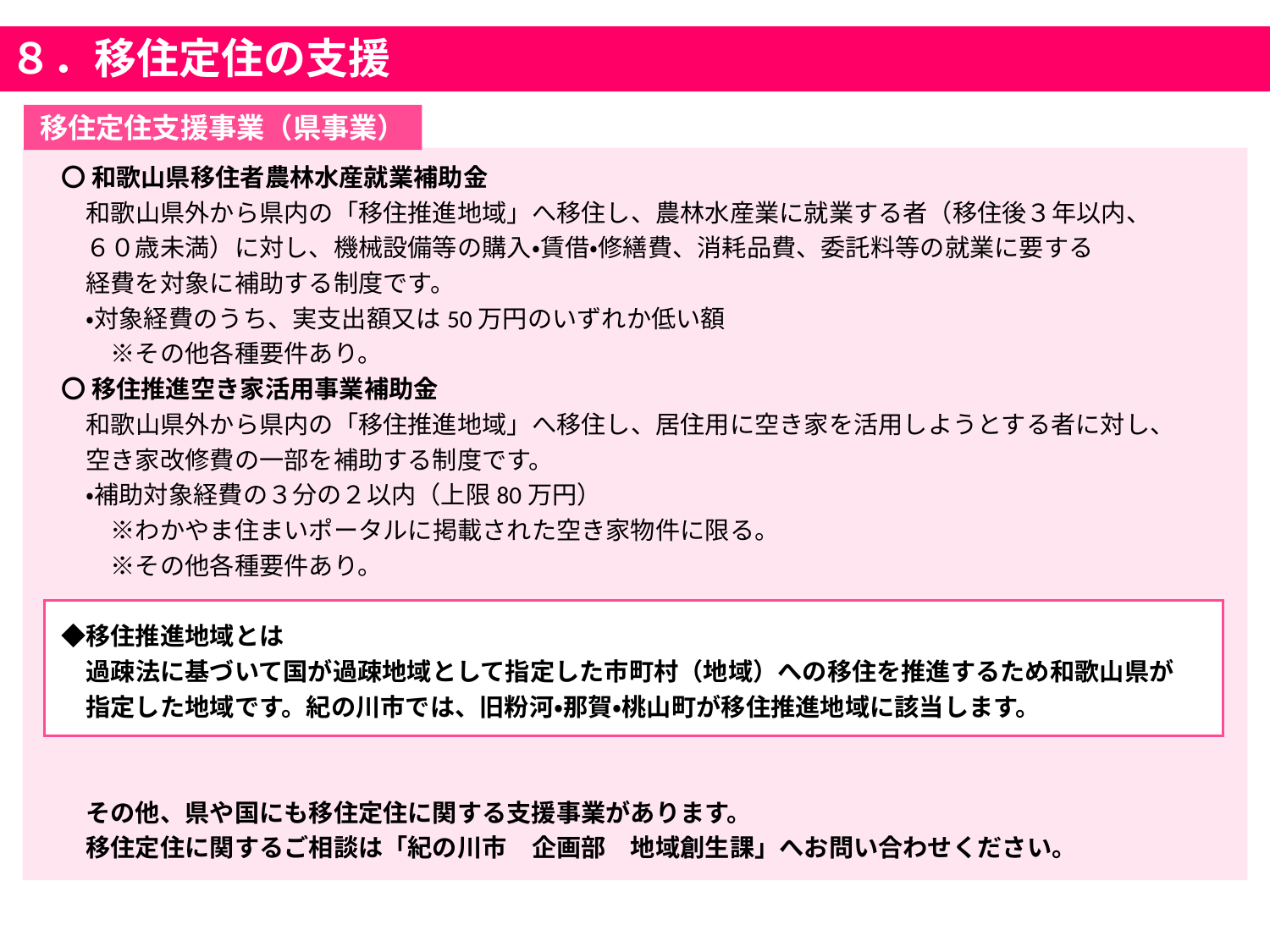

８．移住定住の支援
移住定住支援事業（県事業）

　〇 和歌山県移住者農林水産就業補助金
　　和歌山県外から県内の「移住推進地域」へ移住し、農林水産業に就業する者（移住後３年以内、
　　６０歳未満）に対し、機械設備等の購入・賃借・修繕費、消耗品費、委託料等の就業に要する
　　経費を対象に補助する制度です。
　　・対象経費のうち、実支出額又は50万円のいずれか低い額
　　　※その他各種要件あり。
　〇 移住推進空き家活用事業補助金
　　和歌山県外から県内の「移住推進地域」へ移住し、居住用に空き家を活用しようとする者に対し、
　　空き家改修費の一部を補助する制度です。
　　・補助対象経費の３分の２以内（上限80万円）
　　　※わかやま住まいポータルに掲載された空き家物件に限る。
　　　※その他各種要件あり。

　◆移住推進地域とは
　　過疎法に基づいて国が過疎地域として指定した市町村（地域）への移住を推進するため和歌山県が
　　指定した地域です。紀の川市では、旧粉河・那賀・桃山町が移住推進地域に該当します。

　　その他、県や国にも移住定住に関する支援事業があります。
　　移住定住に関するご相談は「紀の川市　企画部　地域創生課」へお問い合わせください。